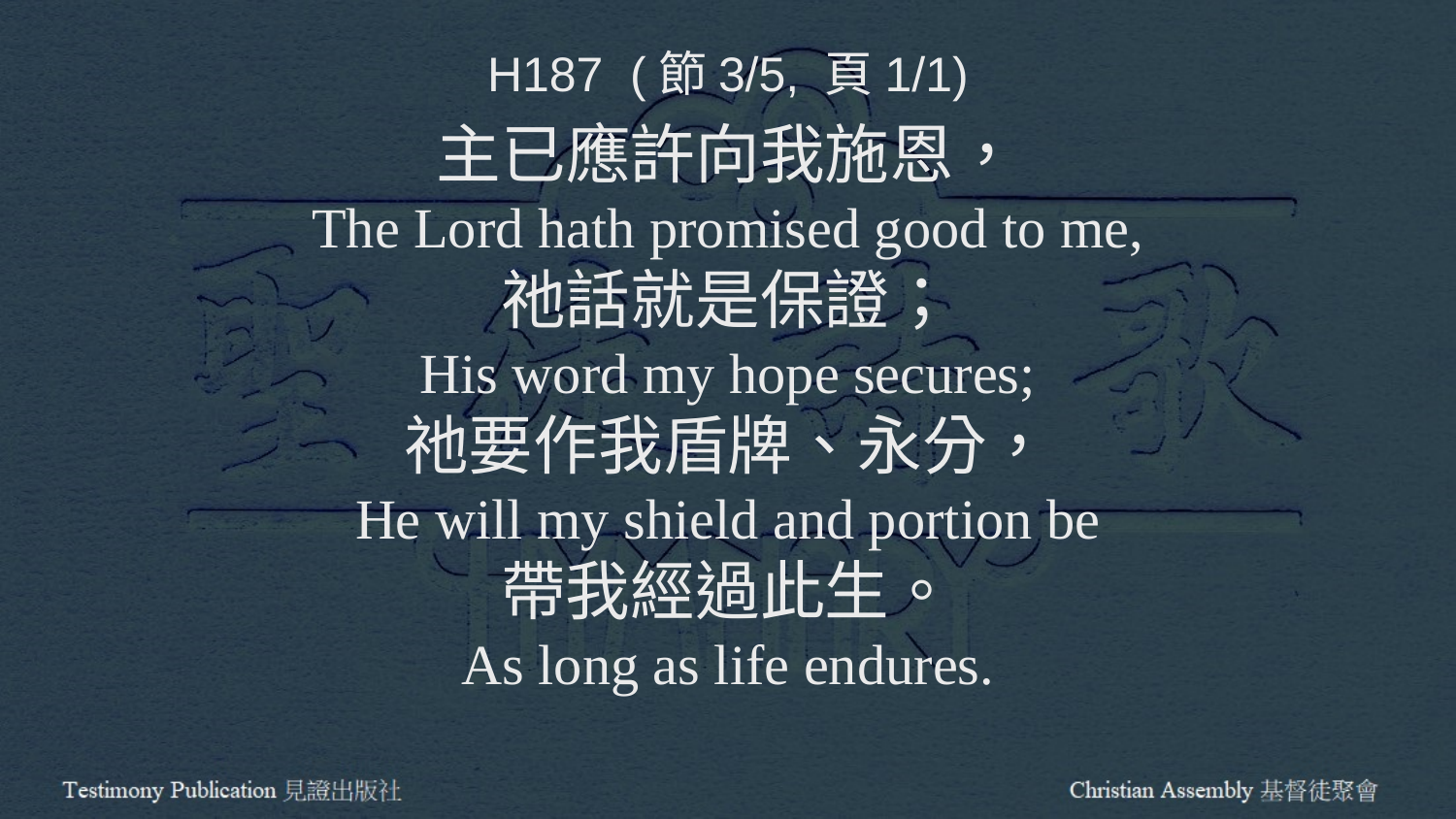

H187  (節3/5, 頁1/1)
主已應許向我施恩，
The Lord hath promised good to me,
祂話就是保證；
His word my hope secures;
祂要作我盾牌、永分，
He will my shield and portion be
帶我經過此生。
As long as life endures.